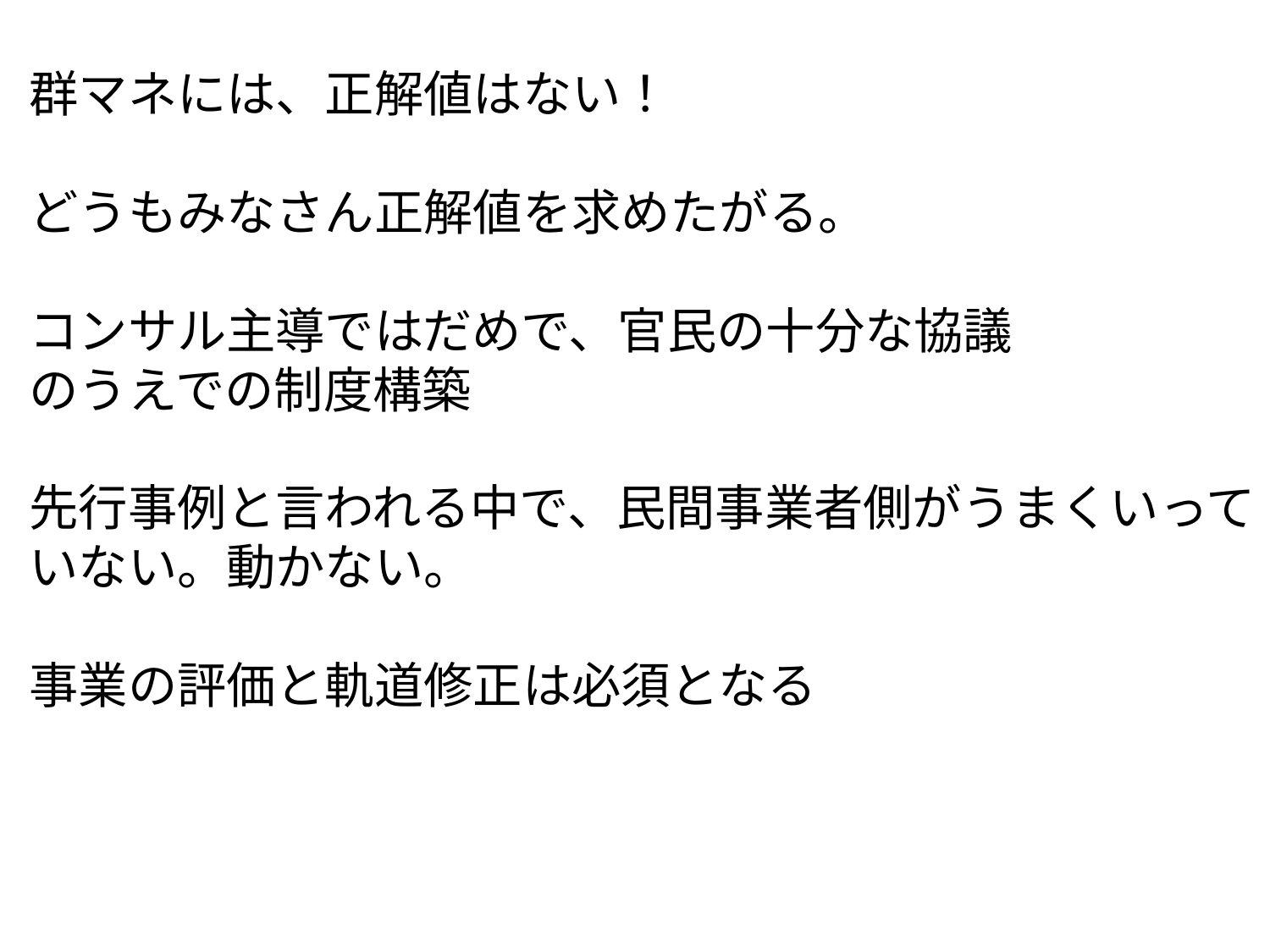

群マネには、正解値はない！

どうもみなさん正解値を求めたがる。

コンサル主導ではだめで、官民の十分な協議
のうえでの制度構築

先行事例と言われる中で、民間事業者側がうまくいって
いない。動かない。

事業の評価と軌道修正は必須となる